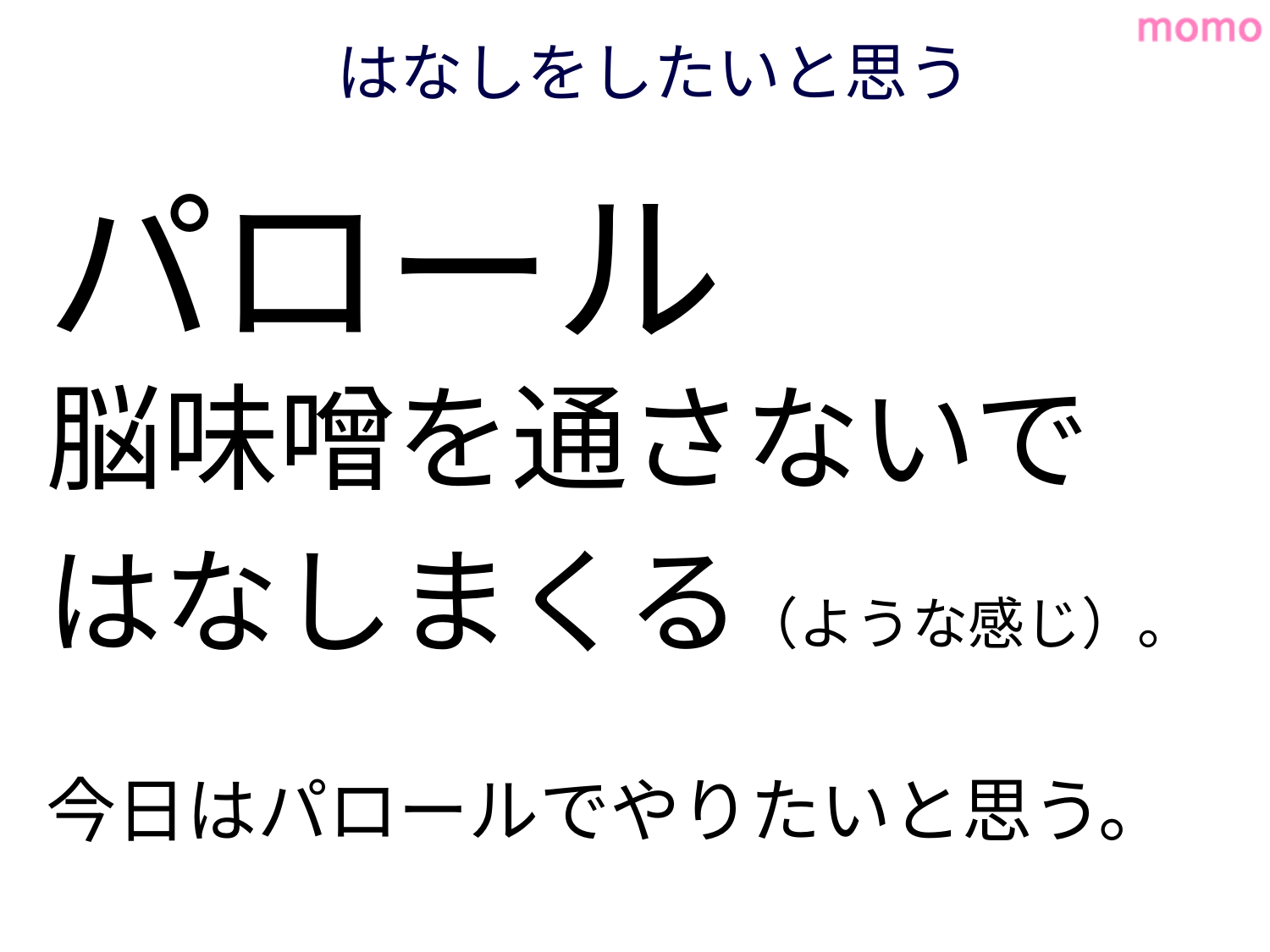

# はなしをしたいと思う
パロール
脳味噌を通さないで
はなしまくる（ような感じ）。
今日はパロールでやりたいと思う。